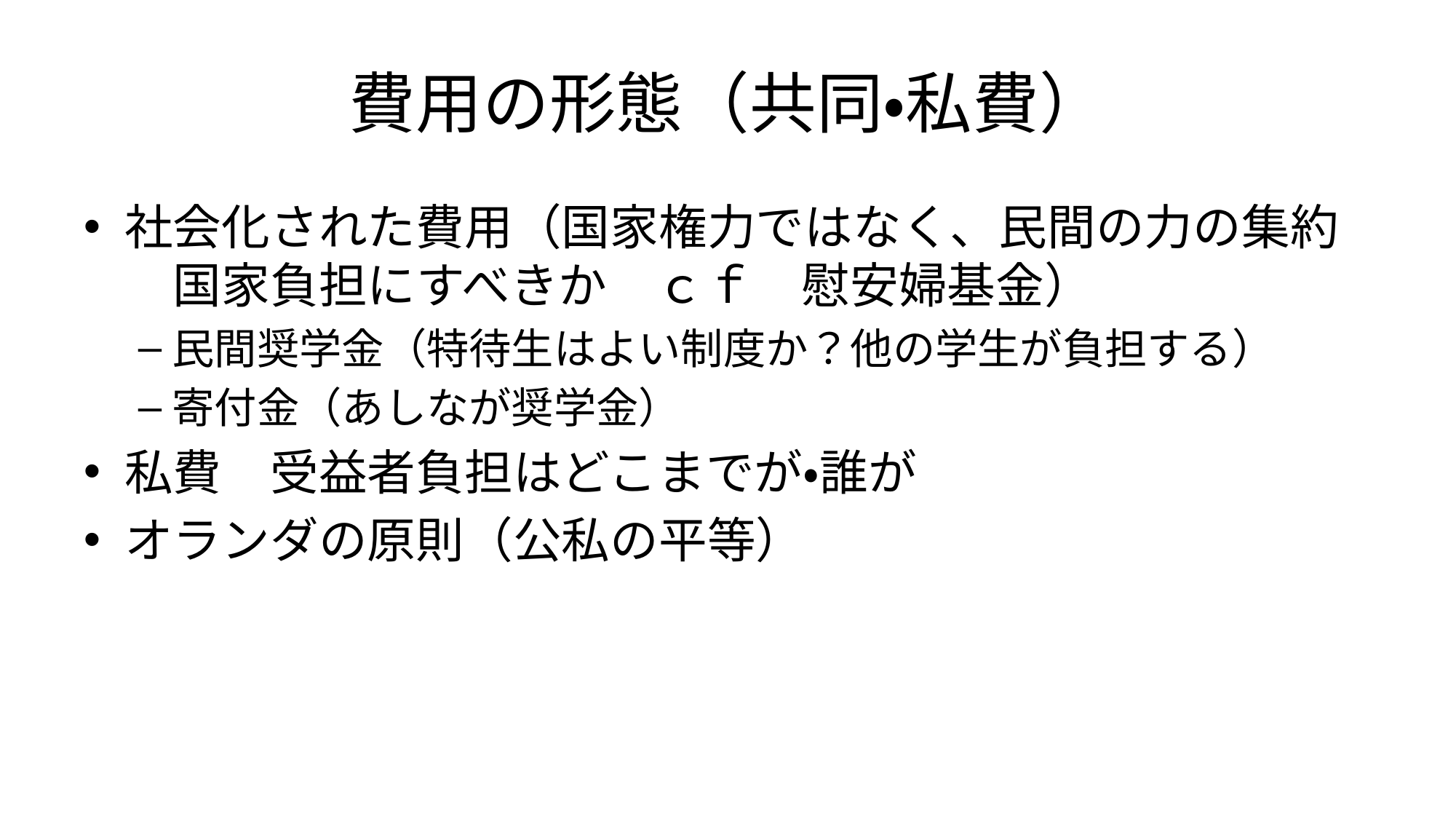

# 費用の形態（共同・私費）
社会化された費用（国家権力ではなく、民間の力の集約　国家負担にすべきか　ｃｆ　慰安婦基金）
民間奨学金（特待生はよい制度か？他の学生が負担する）
寄付金（あしなが奨学金）
私費　受益者負担はどこまでが・誰が
オランダの原則（公私の平等）